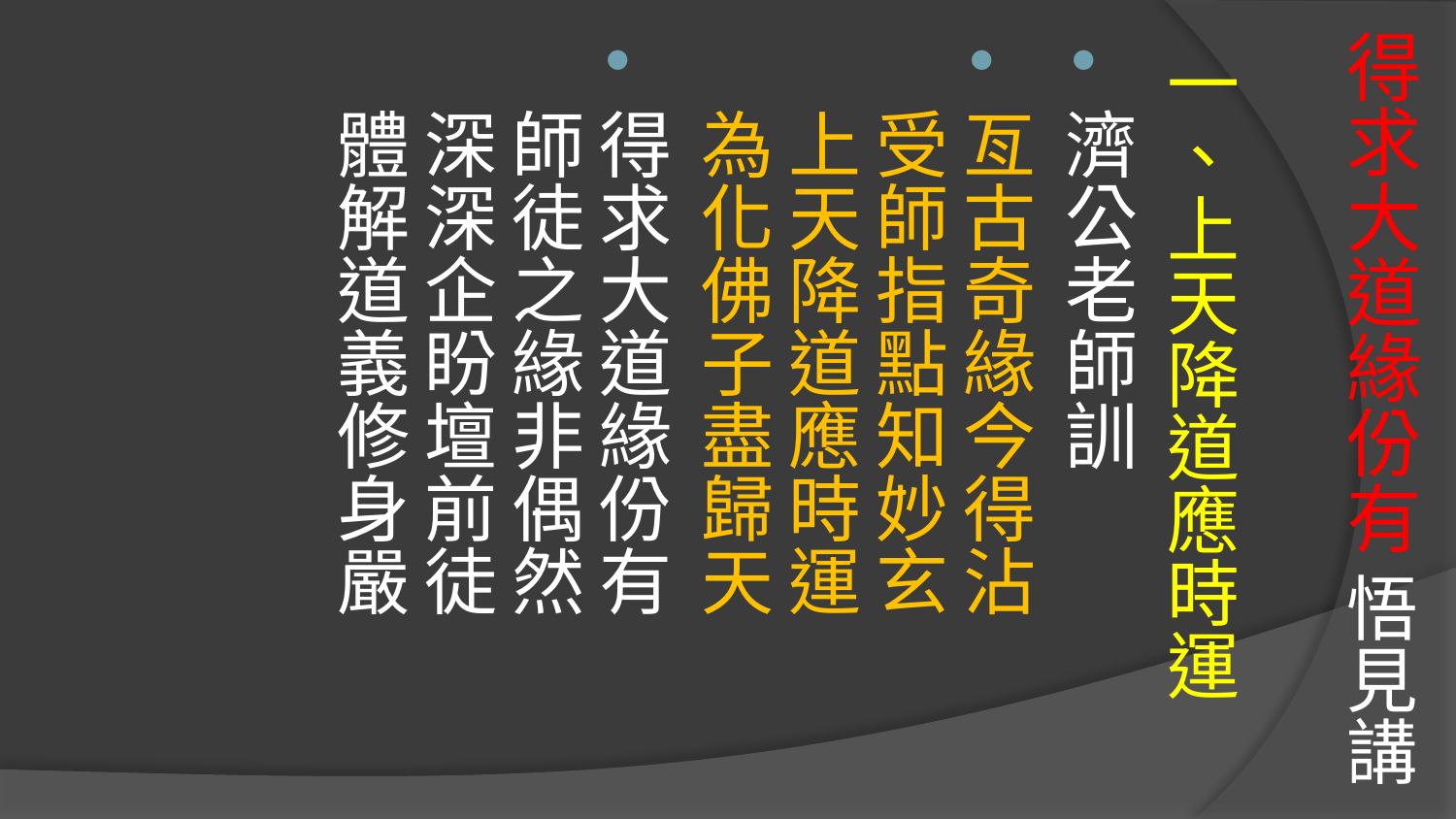

# 得求大道緣份有 悟見講
一、上天降道應時運
濟公老師訓
亙古奇緣今得沾　    受師指點知妙玄
上天降道應時運　   為化佛子盡歸天
得求大道緣份有　     師徒之緣非偶然
深深企盼壇前徒　  體解道義修身嚴